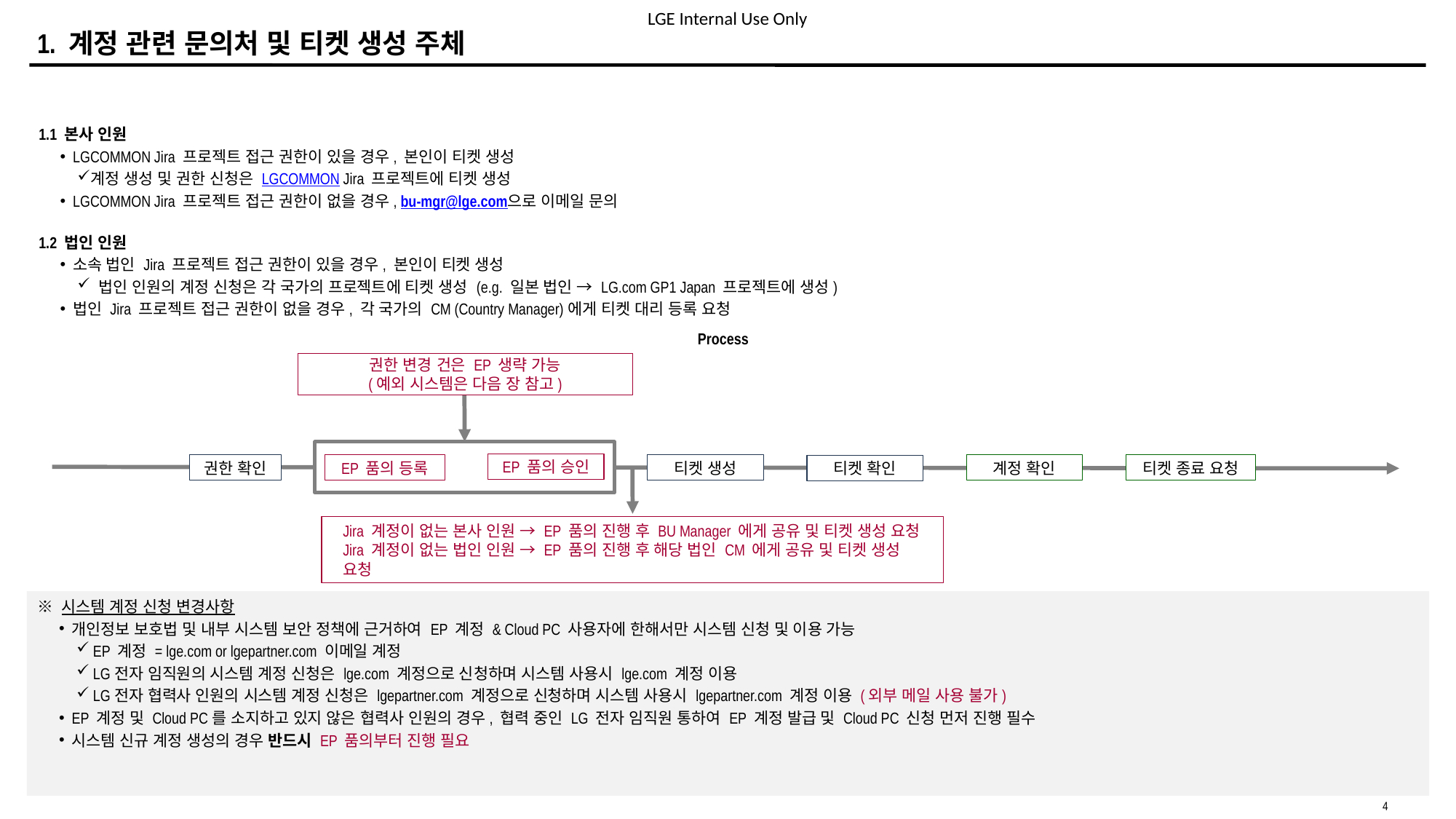

# 1. 계정 관련 문의처 및 티켓 생성 주체
1.1 본사 인원
LGCOMMON Jira 프로젝트 접근 권한이 있을 경우, 본인이 티켓 생성
계정 생성 및 권한 신청은 LGCOMMON Jira 프로젝트에 티켓 생성
LGCOMMON Jira 프로젝트 접근 권한이 없을 경우, bu-mgr@lge.com으로 이메일 문의
1.2 법인 인원
소속 법인 Jira 프로젝트 접근 권한이 있을 경우, 본인이 티켓 생성
 법인 인원의 계정 신청은 각 국가의 프로젝트에 티켓 생성 (e.g. 일본 법인 → LG.com GP1 Japan 프로젝트에 생성)
법인 Jira 프로젝트 접근 권한이 없을 경우, 각 국가의 CM (Country Manager)에게 티켓 대리 등록 요청
Process
권한 변경 건은 EP 생략 가능
(예외 시스템은 다음 장 참고)

EP 품의 승인
권한 확인
EP 품의 등록
티켓 생성
계정 확인
티켓 종료 요청
티켓 확인
Jira 계정이 없는 본사 인원 → EP 품의 진행 후 BU Manager 에게 공유 및 티켓 생성 요청
Jira 계정이 없는 법인 인원 → EP 품의 진행 후 해당 법인 CM 에게 공유 및 티켓 생성 요청
※ 시스템 계정 신청 변경사항
개인정보 보호법 및 내부 시스템 보안 정책에 근거하여 EP 계정 & Cloud PC 사용자에 한해서만 시스템 신청 및 이용 가능
 EP 계정 = lge.com or lgepartner.com 이메일 계정
 LG전자 임직원의 시스템 계정 신청은 lge.com 계정으로 신청하며 시스템 사용시 lge.com 계정 이용
 LG전자 협력사 인원의 시스템 계정 신청은 lgepartner.com 계정으로 신청하며 시스템 사용시 lgepartner.com 계정 이용 (외부 메일 사용 불가)
EP 계정 및 Cloud PC를 소지하고 있지 않은 협력사 인원의 경우, 협력 중인 LG 전자 임직원 통하여 EP 계정 발급 및 Cloud PC 신청 먼저 진행 필수
시스템 신규 계정 생성의 경우 반드시 EP 품의부터 진행 필요

4